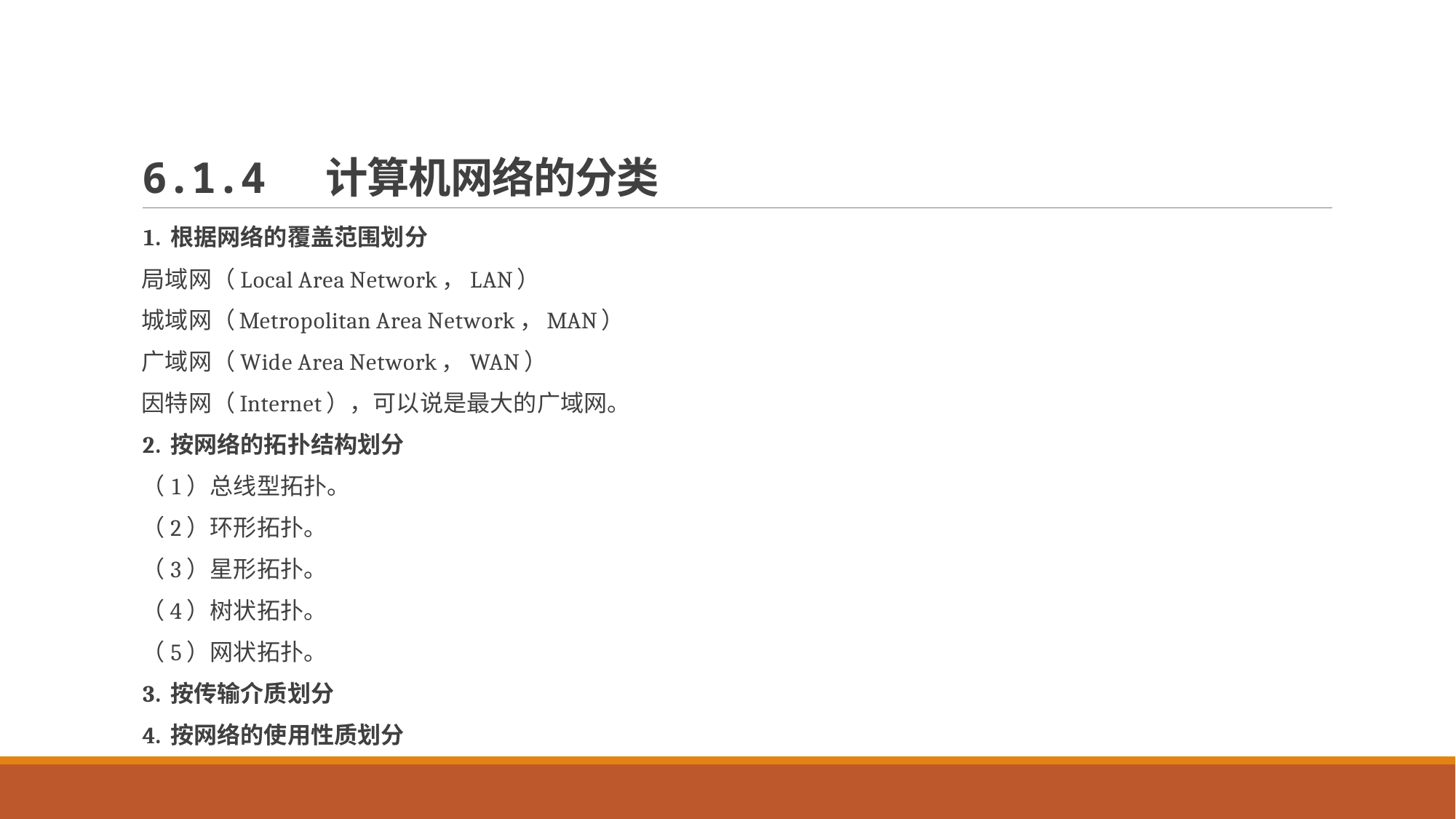

# 6.1.4  计算机网络的分类
1. 根据网络的覆盖范围划分
局域网（Local Area Network，LAN）
城域网（Metropolitan Area Network，MAN）
广域网（Wide Area Network，WAN）
因特网（Internet），可以说是最大的广域网。
2. 按网络的拓扑结构划分
（1）总线型拓扑。
（2）环形拓扑。
（3）星形拓扑。
（4）树状拓扑。
（5）网状拓扑。
3. 按传输介质划分
4. 按网络的使用性质划分